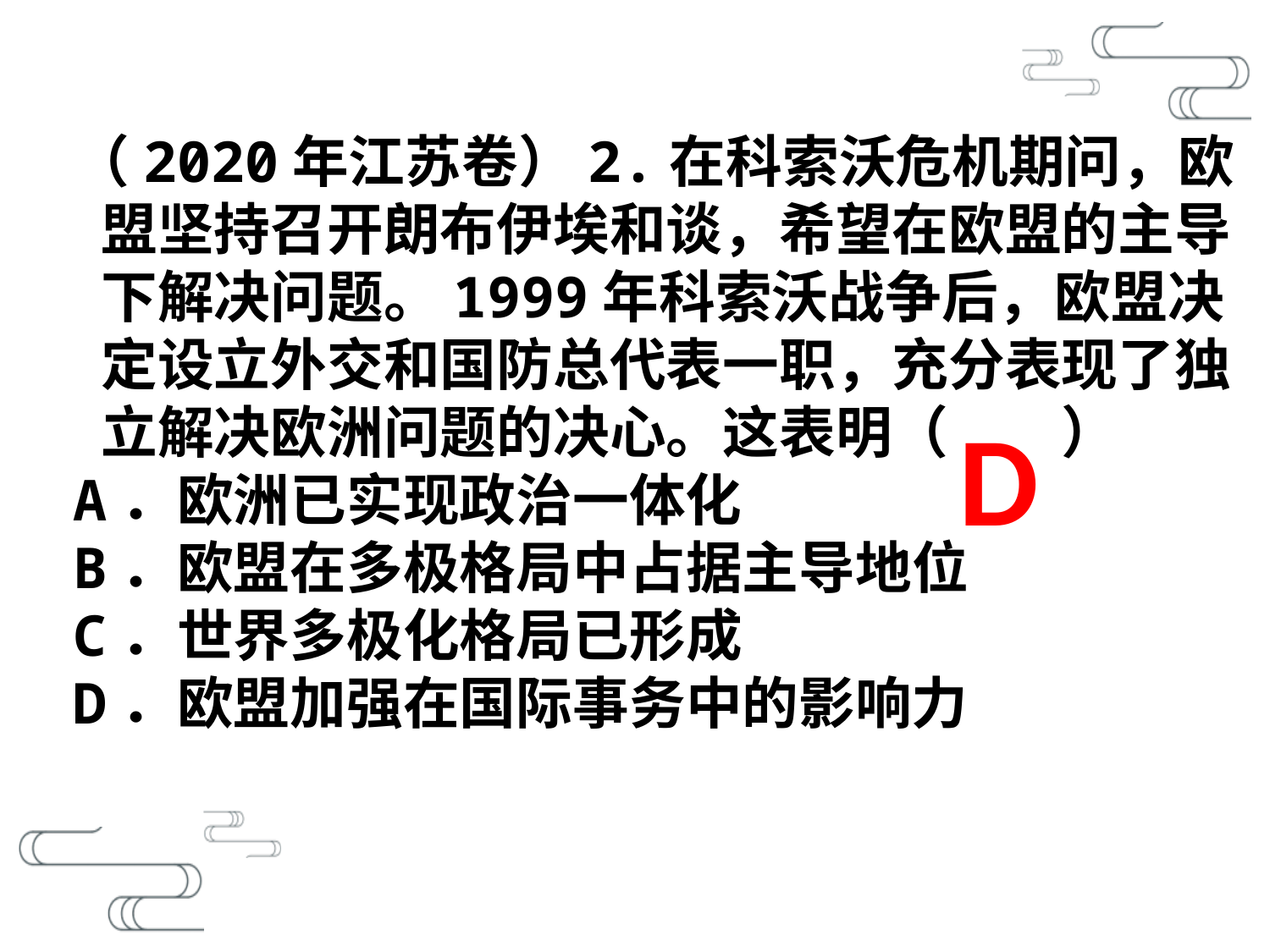

（2020年江苏卷）2.在科索沃危机期问，欧盟坚持召开朗布伊埃和谈，希望在欧盟的主导下解决问题。1999年科索沃战争后，欧盟决定设立外交和国防总代表一职，充分表现了独立解决欧洲问题的决心。这表明（　　）
A．欧洲已实现政治一体化
B．欧盟在多极格局中占据主导地位
C．世界多极化格局已形成
D．欧盟加强在国际事务中的影响力
D